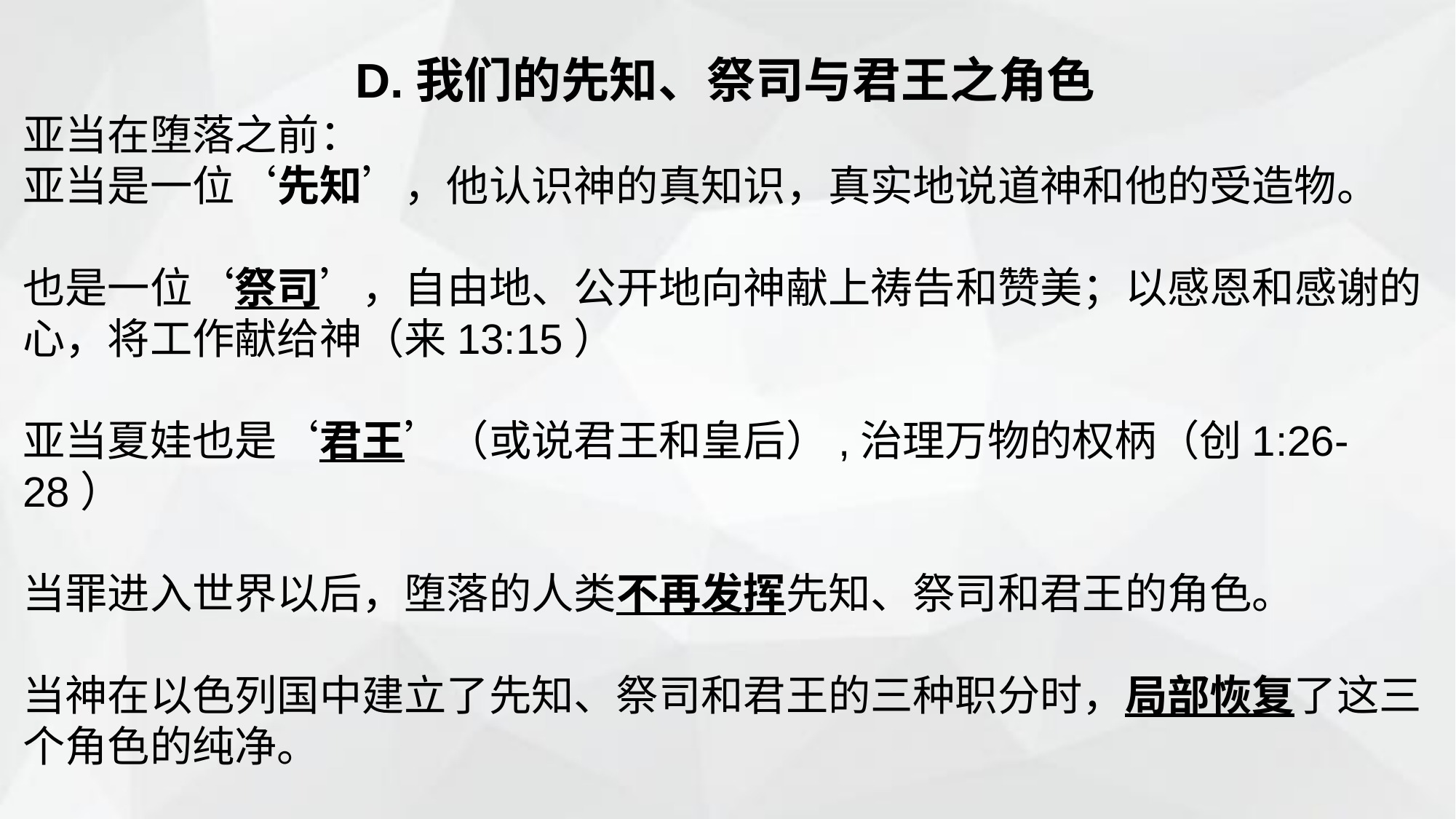

D.我们的先知、祭司与君王之角色
亚当在堕落之前：
亚当是一位‘先知’，他认识神的真知识，真实地说道神和他的受造物。

也是一位‘祭司’，自由地、公开地向神献上祷告和赞美；以感恩和感谢的心，将工作献给神（来13:15）

亚当夏娃也是‘君王’（或说君王和皇后）,治理万物的权柄（创1:26-28）

当罪进入世界以后，堕落的人类不再发挥先知、祭司和君王的角色。

当神在以色列国中建立了先知、祭司和君王的三种职分时，局部恢复了这三个角色的纯净。

17